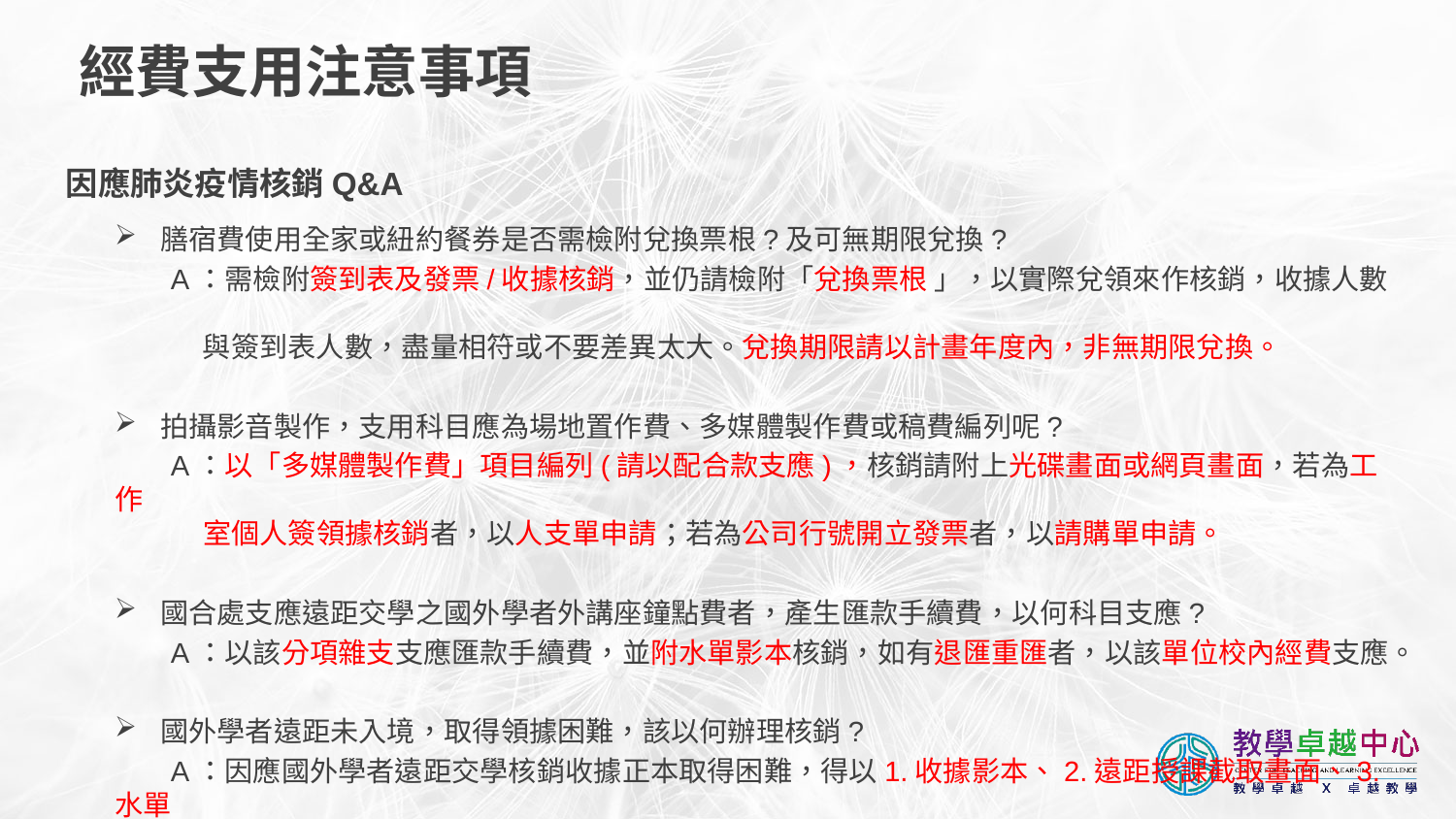

# 經費支用注意事項
因應肺炎疫情核銷Q&A
膳宿費使用全家或紐約餐券是否需檢附兌換票根?及可無期限兌換?
       A：需檢附簽到表及發票/收據核銷，並仍請檢附「兌換票根 」，以實際兌領來作核銷，收據人數
              與簽到表人數，盡量相符或不要差異太大。兌換期限請以計畫年度內，非無期限兌換。

拍攝影音製作，支用科目應為場地置作費、多媒體製作費或稿費編列呢?
       A：以「多媒體製作費」項目編列(請以配合款支應)，核銷請附上光碟畫面或網頁畫面，若為工作
              室個人簽領據核銷者，以人支單申請；若為公司行號開立發票者，以請購單申請。

國合處支應遠距交學之國外學者外講座鐘點費者，產生匯款手續費，以何科目支應?
       A：以該分項雜支支應匯款手續費，並附水單影本核銷，如有退匯重匯者，以該單位校內經費支應。

國外學者遠距未入境，取得領據困難，該以何辦理核銷?
       A：因應國外學者遠距交學核銷收據正本取得困難，得以1.收據影本、2.遠距授課截取畫面、3.水單
              正本核銷。